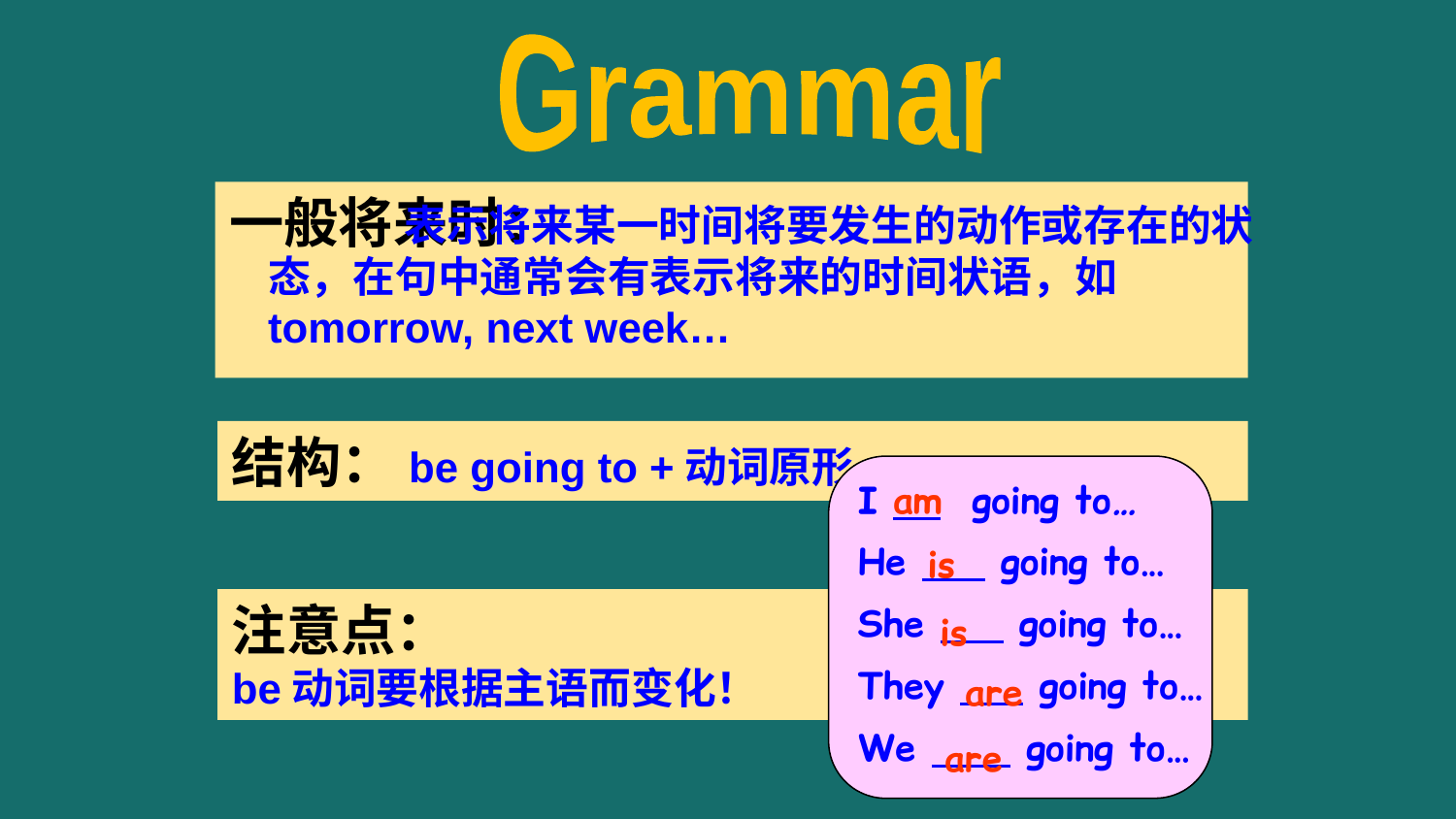

Grammar
一般将来时：

             表示将来某一时间将要发生的动作或存在的状态，在句中通常会有表示将来的时间状语，如tomorrow, next week…
结构：be going to +动词原形

I      going to…
He      going to…
She      going to…
They      going to…
We       going to…
am
is
注意点：
be动词要根据主语而变化！
is
are
are